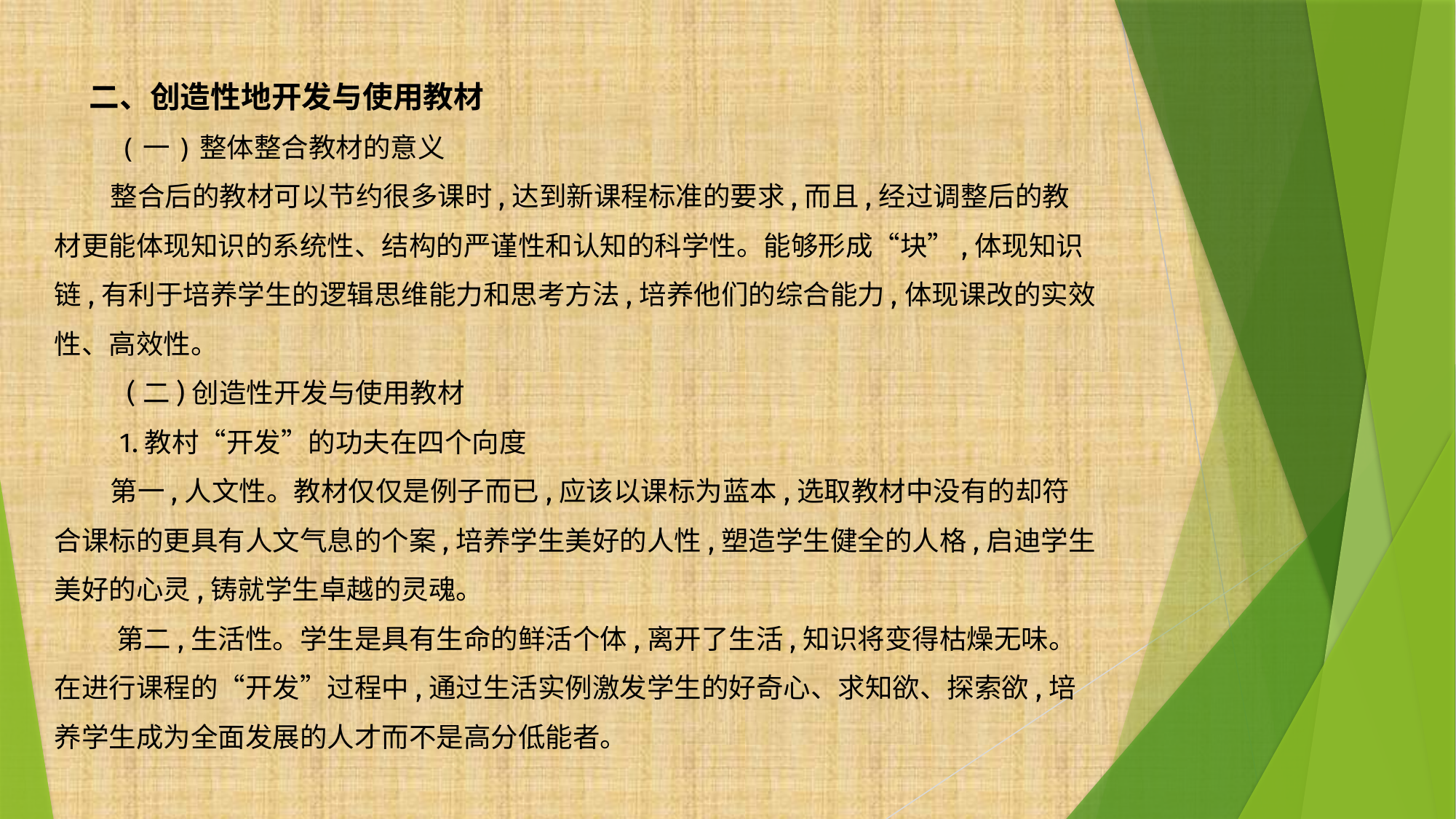

二、创造性地开发与使用教材
    (一)整体整合教材的意义
        整合后的教材可以节约很多课时,达到新课程标准的要求,而且,经过调整后的教材更能体现知识的系统性、结构的严谨性和认知的科学性。能够形成“块”,体现知识链,有利于培养学生的逻辑思维能力和思考方法,培养他们的综合能力,体现课改的实效性、高效性。
          (二)创造性开发与使用教材
         1.教村“开发”的功夫在四个向度
        第一,人文性。教材仅仅是例子而已,应该以课标为蓝本,选取教材中没有的却符合课标的更具有人文气息的个案,培养学生美好的人性,塑造学生健全的人格,启迪学生美好的心灵,铸就学生卓越的灵魂。
         第二,生活性。学生是具有生命的鲜活个体,离开了生活,知识将变得枯燥无味。在进行课程的“开发”过程中,通过生活实例激发学生的好奇心、求知欲、探索欲,培养学生成为全面发展的人才而不是高分低能者。
#